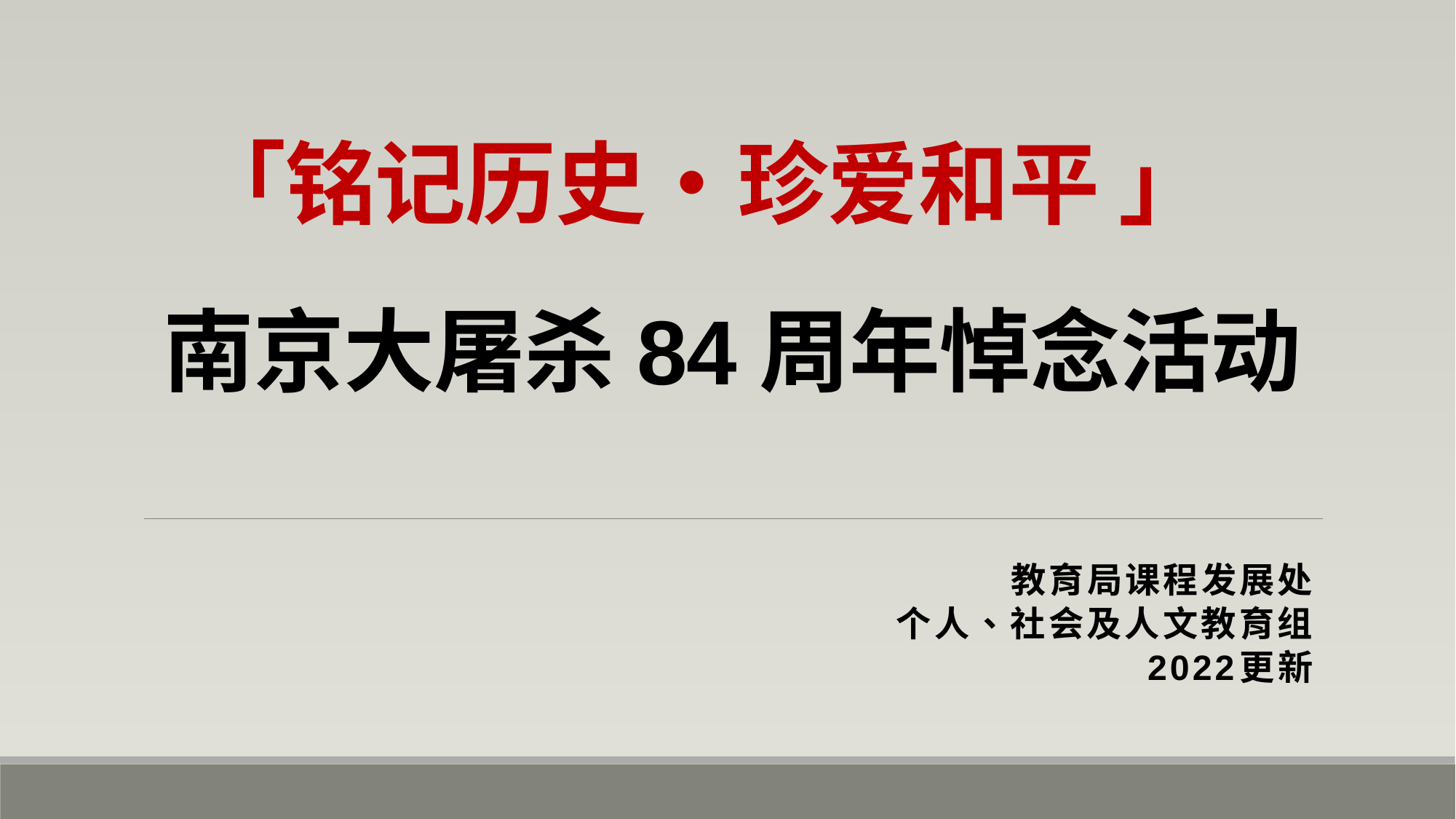

# 「铭记历史•珍爱和平 」 南京大屠杀84周年悼念活动

教育局课程发展处
个人、社会及人文教育组
2022更新